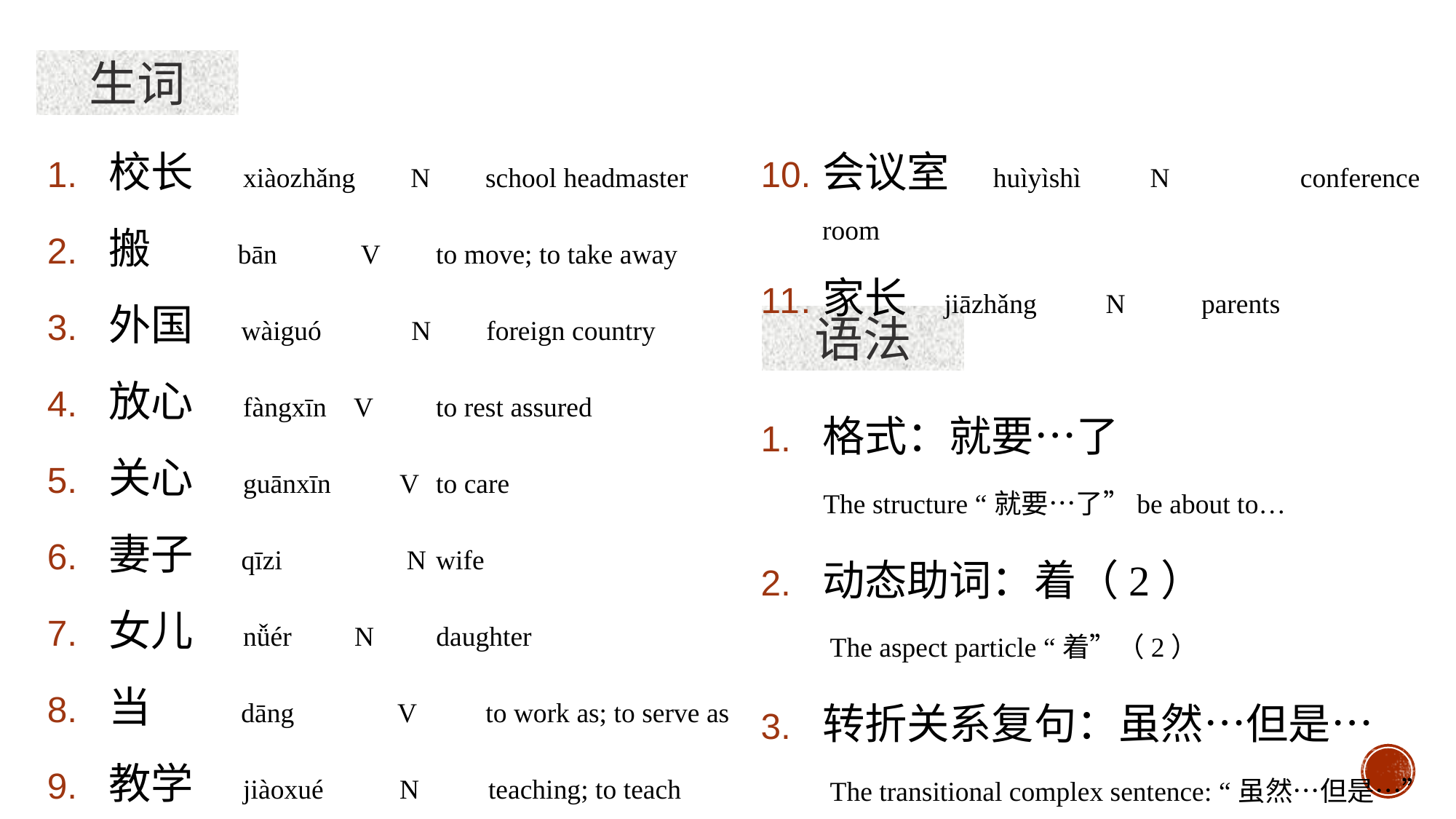

生词
校长       xiàozhǎng        N        school headmaster
搬             bān	     V       	to move; to take away
外国    wàiguó             N        foreign country
放心       fàngxīn	    V   	to rest assured
关心       guānxīn          V  	to care
妻子    qīzi                  N 	wife
女儿       nǚér 	    N         daughter
当             dāng               V          to work as; to serve as
教学       jiàoxué           N          teaching; to teach
会议室      huìyìshì          N	      conference room
家长	 jiāzhǎng          N           parents
语法
格式：就要…了
         The structure “就要…了”be about to…
动态助词：着（2）
          The aspect particle “着”（2）
转折关系复句：虽然…但是…
          The transitional complex sentence: “虽然…但是…”